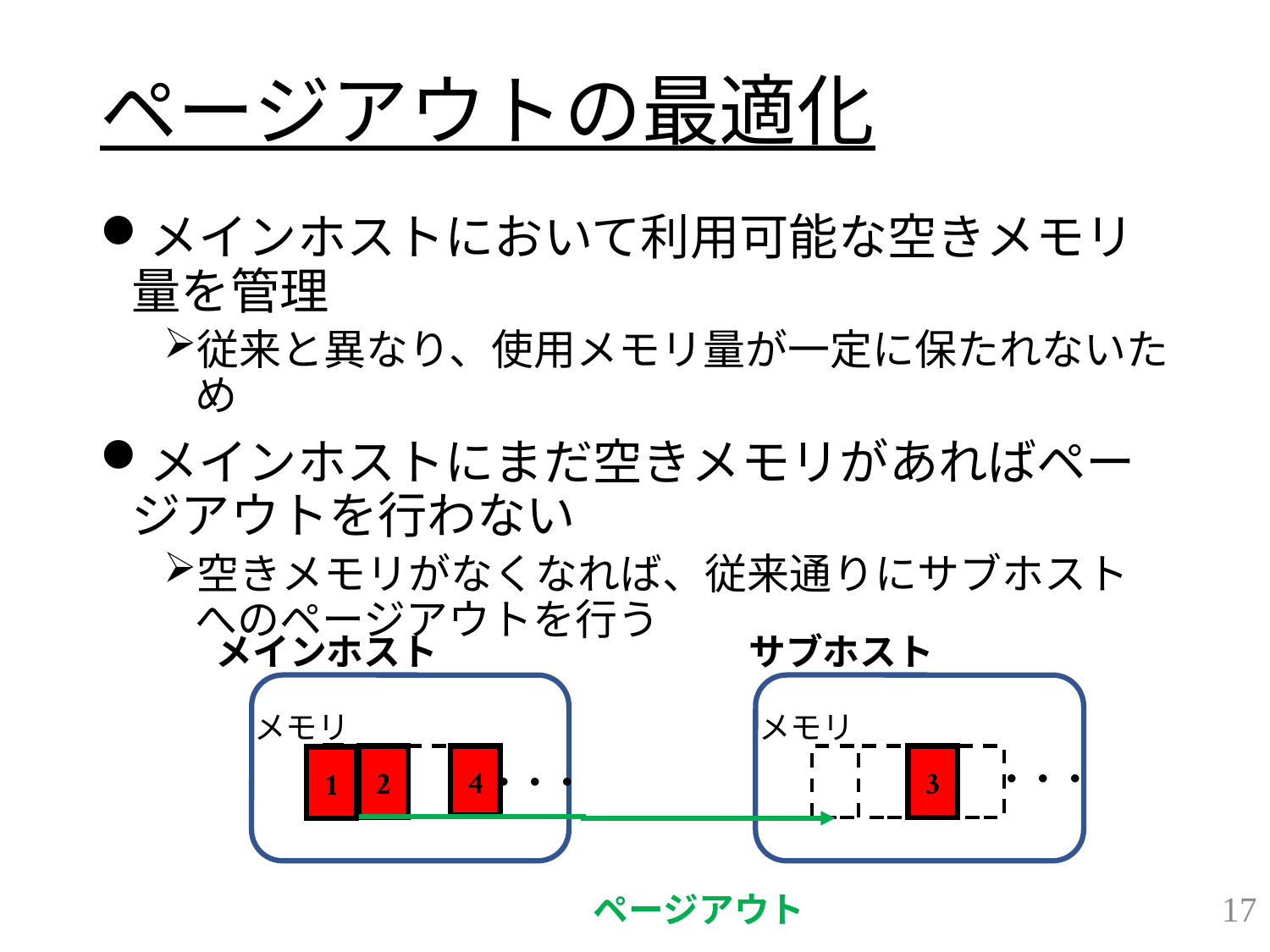

# ページアウトの最適化
メインホストにおいて利用可能な空きメモリ量を管理
従来と異なり、使用メモリ量が一定に保たれないため
メインホストにまだ空きメモリがあればページアウトを行わない
空きメモリがなくなれば、従来通りにサブホストへのページアウトを行う

サブホスト

メインホスト

メモリ
メモリ
4

2

3

1
・・・
・・・
ページアウト
17